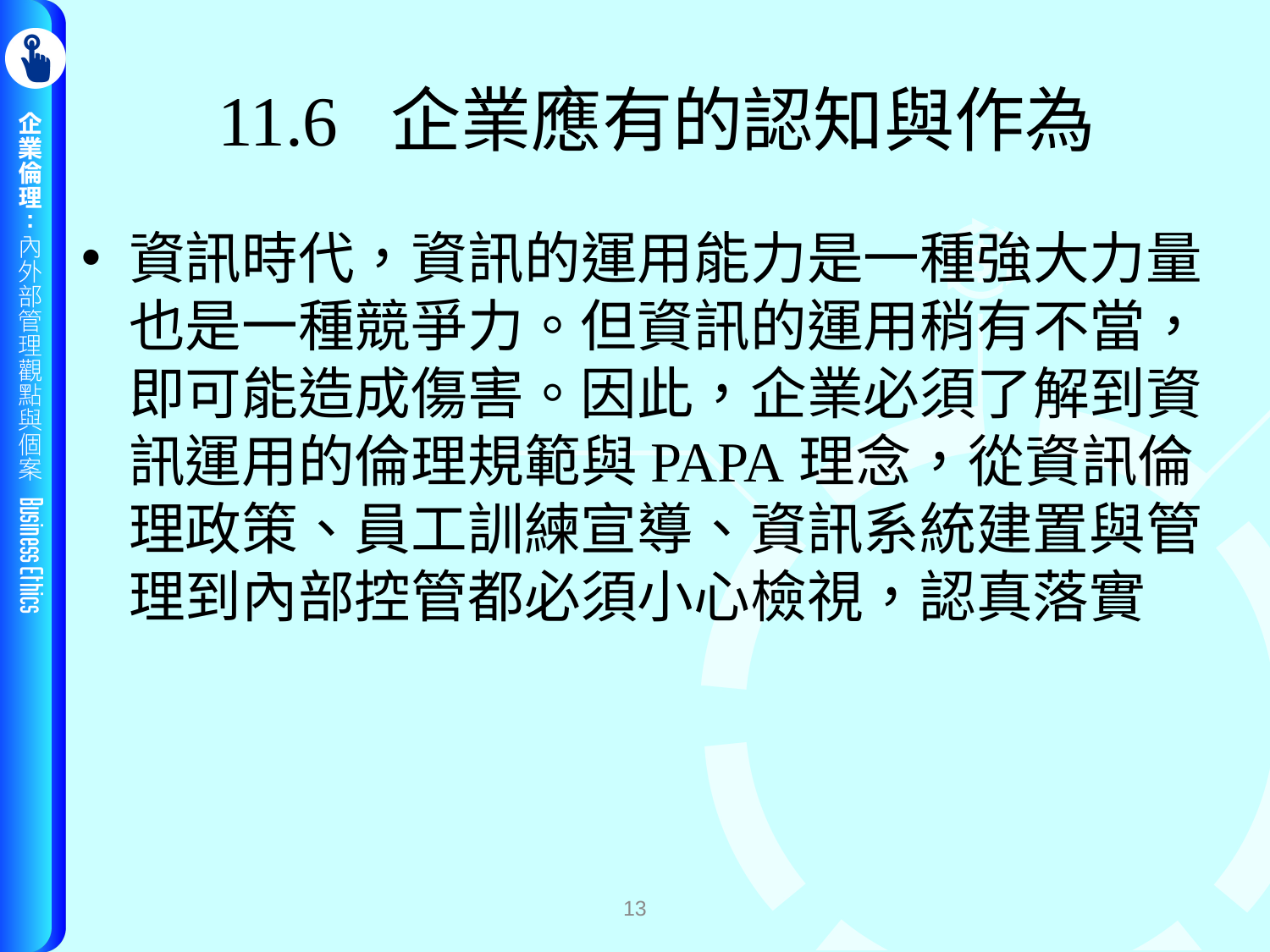

# 11.6  企業應有的認知與作為
資訊時代，資訊的運用能力是一種強大力量也是一種競爭力。但資訊的運用稍有不當，即可能造成傷害。因此，企業必須了解到資訊運用的倫理規範與PAPA理念，從資訊倫理政策、員工訓練宣導、資訊系統建置與管理到內部控管都必須小心檢視，認真落實
13